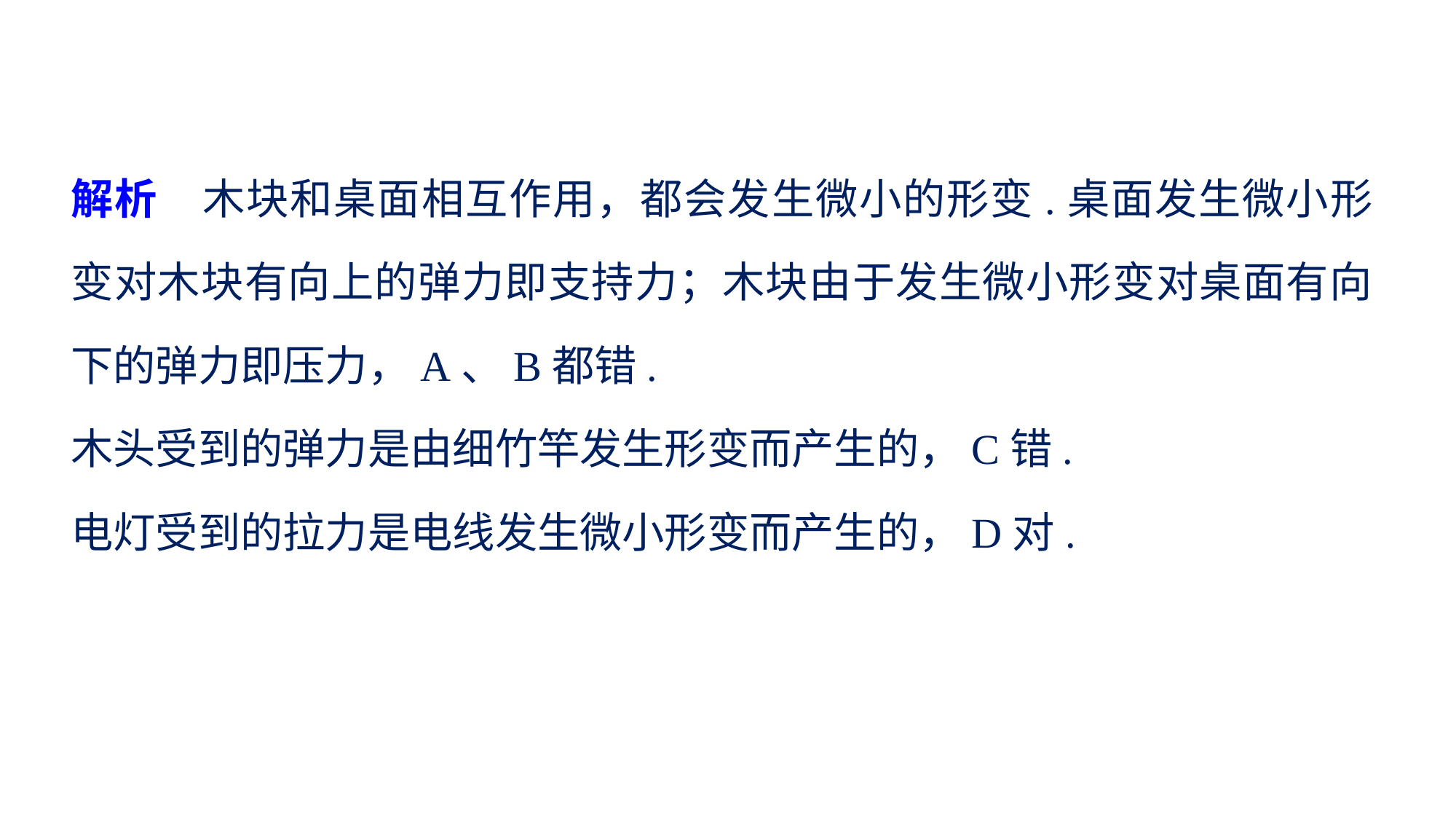

解析　木块和桌面相互作用，都会发生微小的形变.桌面发生微小形变对木块有向上的弹力即支持力；木块由于发生微小形变对桌面有向下的弹力即压力，A、B都错.
木头受到的弹力是由细竹竿发生形变而产生的，C错.
电灯受到的拉力是电线发生微小形变而产生的，D对.